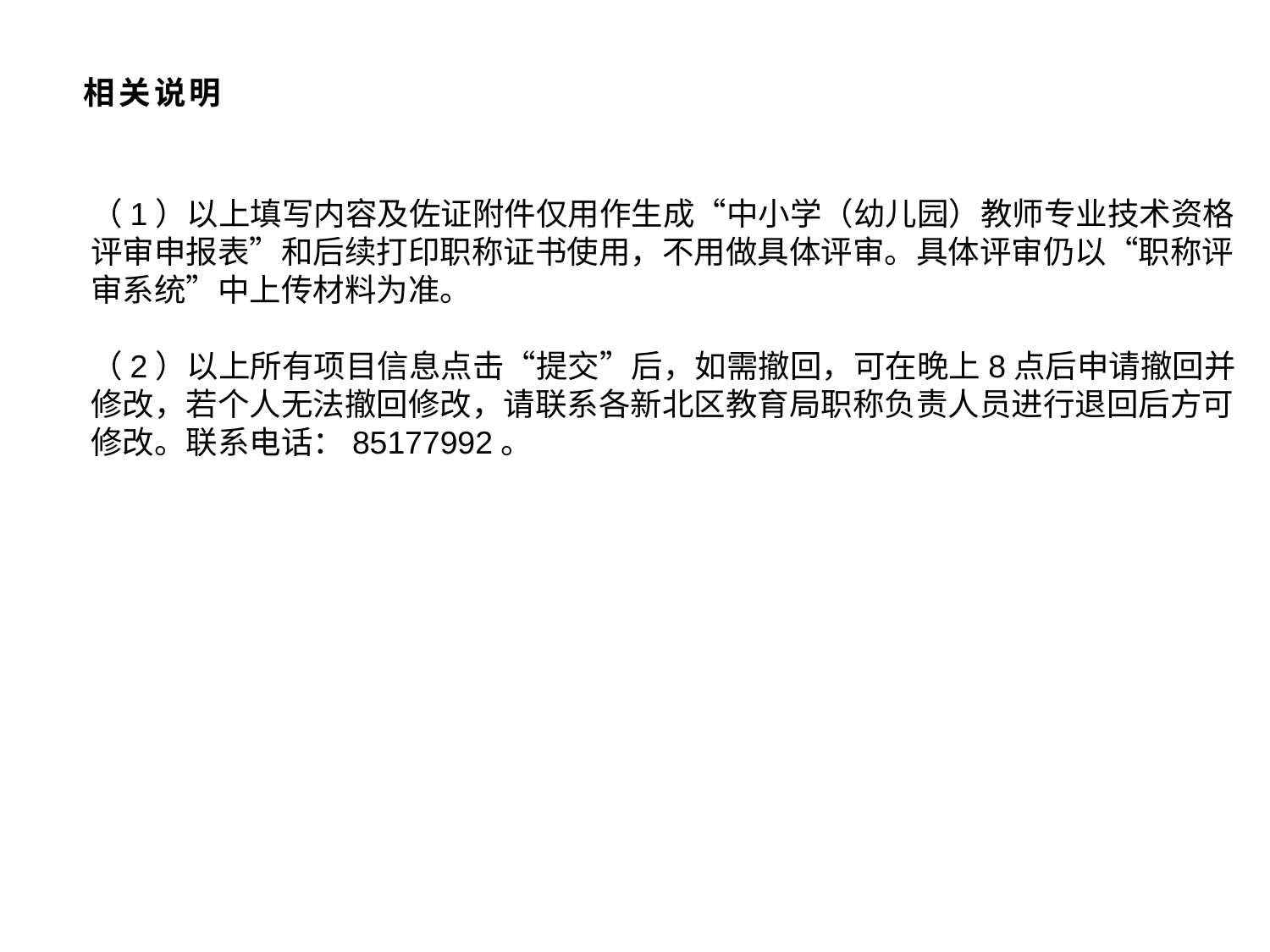

# 相关说明
（1）以上填写内容及佐证附件仅用作生成“中小学（幼儿园）教师专业技术资格评审申报表”和后续打印职称证书使用，不用做具体评审。具体评审仍以“职称评审系统”中上传材料为准。

（2）以上所有项目信息点击“提交”后，如需撤回，可在晚上8点后申请撤回并修改，若个人无法撤回修改，请联系各新北区教育局职称负责人员进行退回后方可修改。联系电话：85177992。